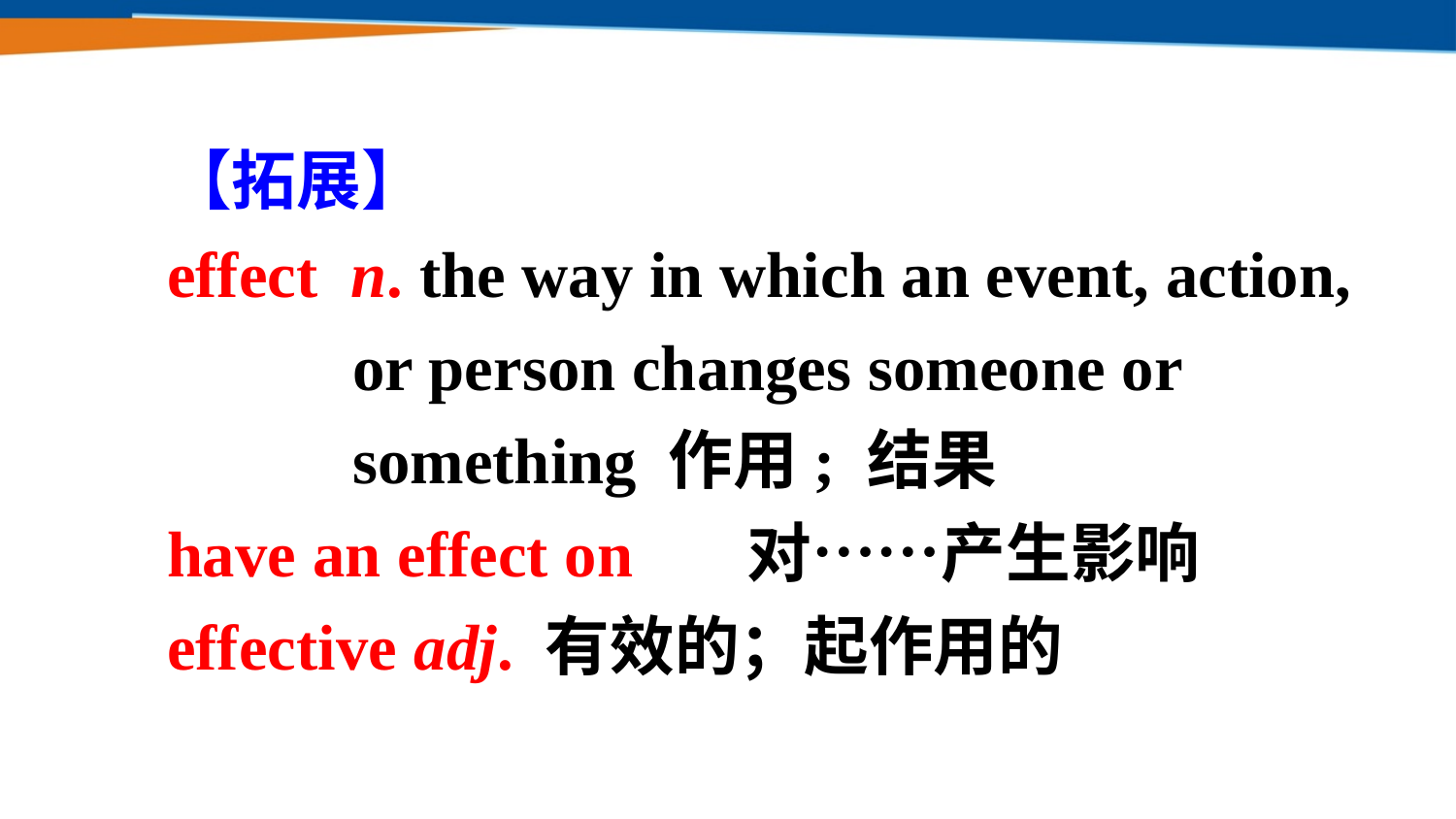

【拓展】
effect  n. the way in which an event, action, or person changes someone or something 作用; 结果
have an effect on      对……产生影响
effective adj. 有效的；起作用的